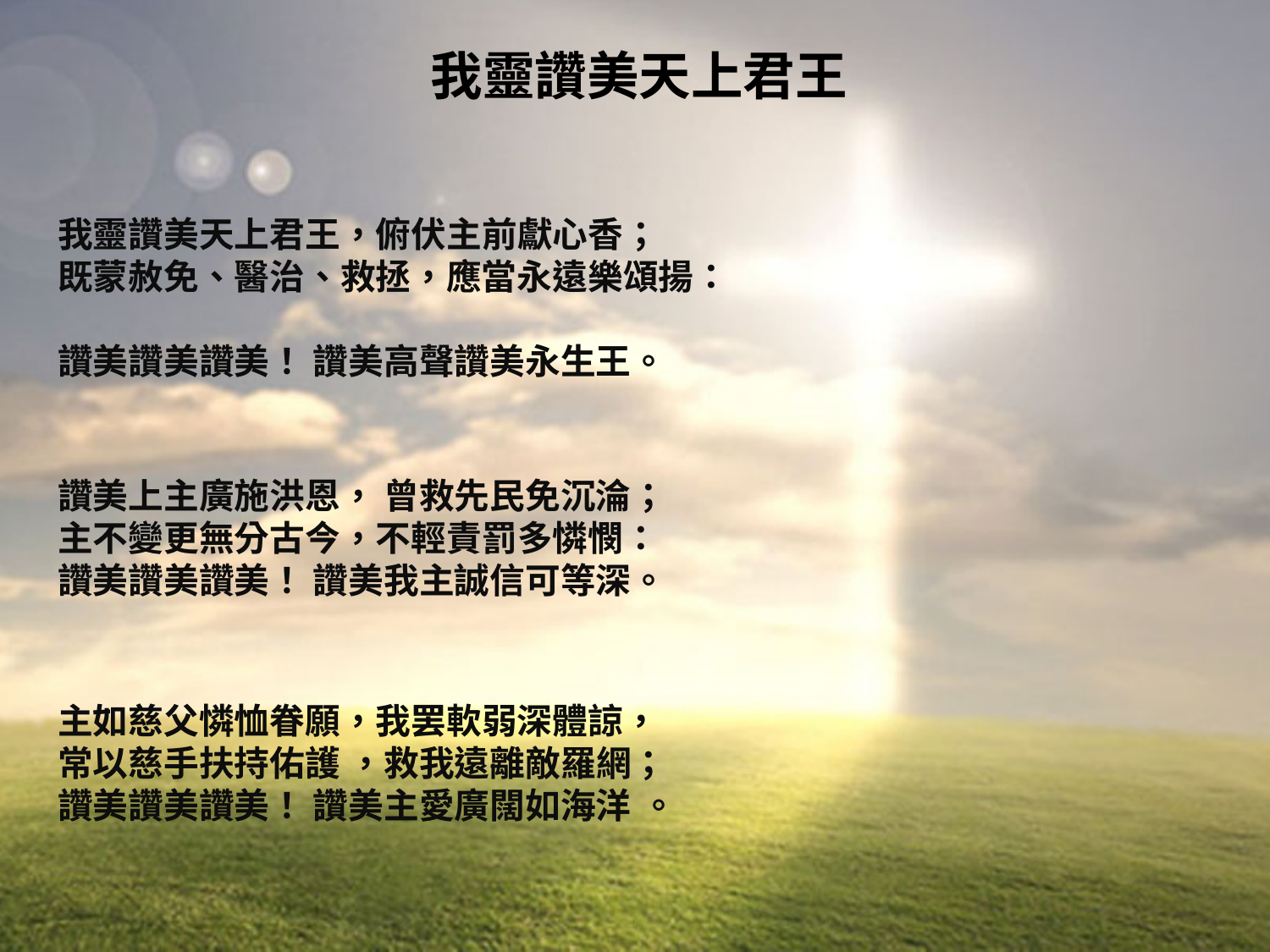

# 我靈讚美天上君王
我靈讚美天上君王，俯伏主前獻心香；
既蒙赦免、醫治、救拯，應當永遠樂頌揚：
讚美讚美讚美！ 讚美高聲讚美永生王。
讚美上主廣施洪恩， 曾救先民免沉淪；
主不變更無分古今，不輕責罰多憐憫：
讚美讚美讚美！ 讚美我主誠信可等深。

主如慈父憐恤眷願，我罢軟弱深體諒，      常以慈手扶持佑護 ，救我遠離敵羅網；
讚美讚美讚美！ 讚美主愛廣闊如海洋 。